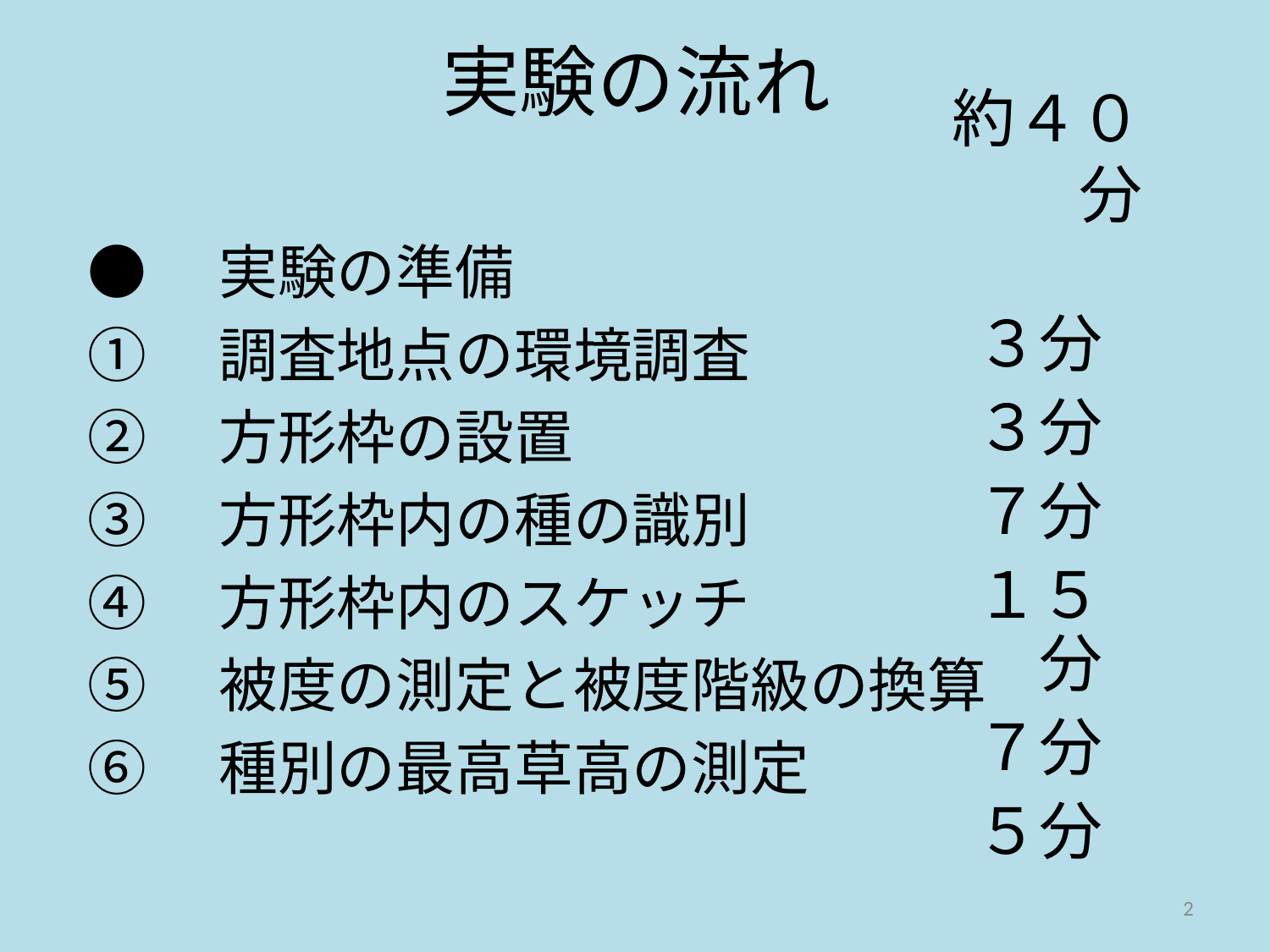

# 実験の流れ
約４０分
●　実験の準備
①　調査地点の環境調査
②　方形枠の設置
③　方形枠内の種の識別
④　方形枠内のスケッチ
⑤　被度の測定と被度階級の換算
⑥　種別の最高草高の測定
３分
３分
７分
１５分
７分
５分
2